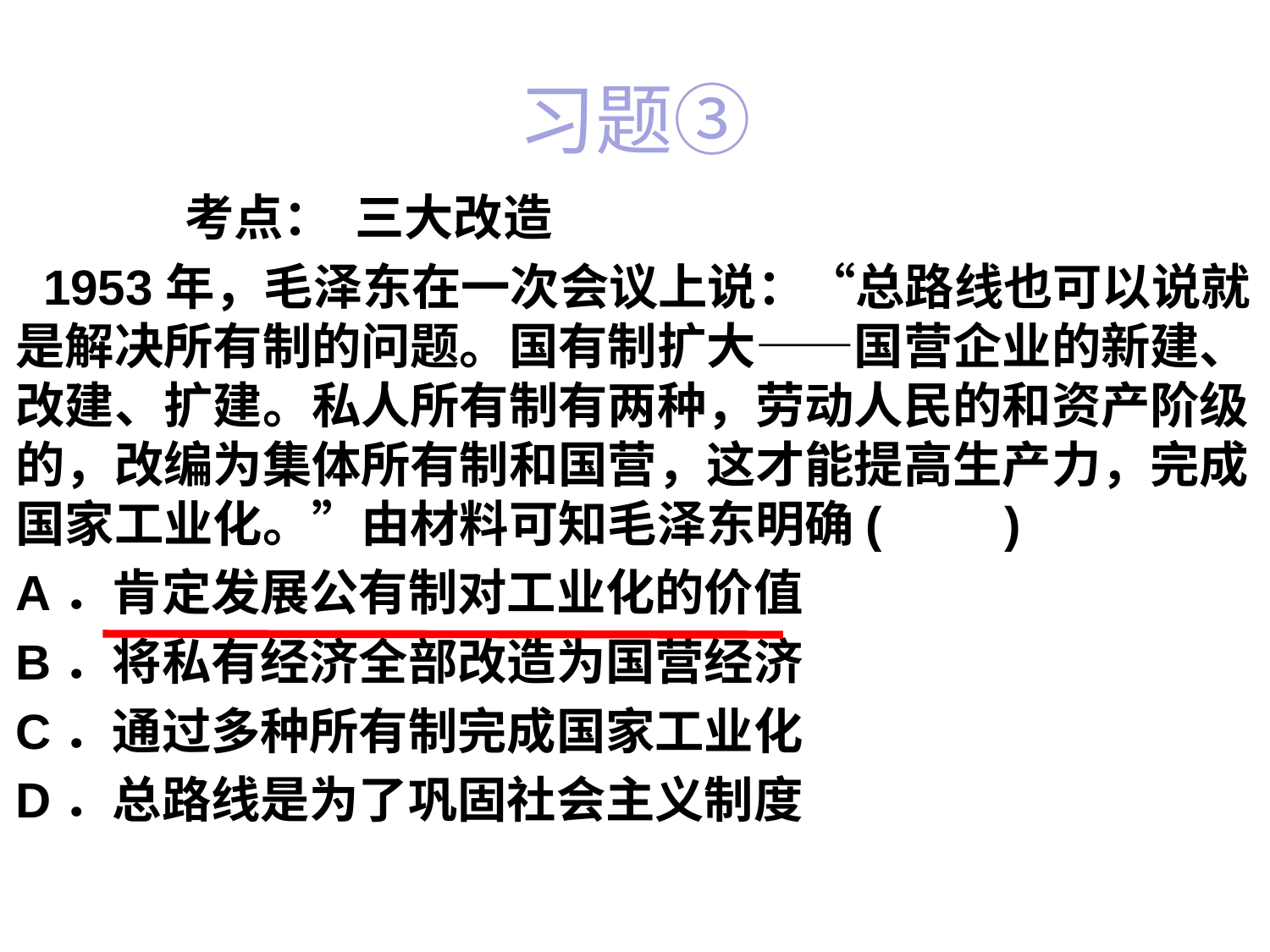

# 习题③

              考点：  三大改造
  1953年，毛泽东在一次会议上说：“总路线也可以说就是解决所有制的问题。国有制扩大——国营企业的新建、改建、扩建。私人所有制有两种，劳动人民的和资产阶级的，改编为集体所有制和国营，这才能提高生产力，完成国家工业化。”由材料可知毛泽东明确(　　)
A．肯定发展公有制对工业化的价值
B．将私有经济全部改造为国营经济
C．通过多种所有制完成国家工业化
D．总路线是为了巩固社会主义制度